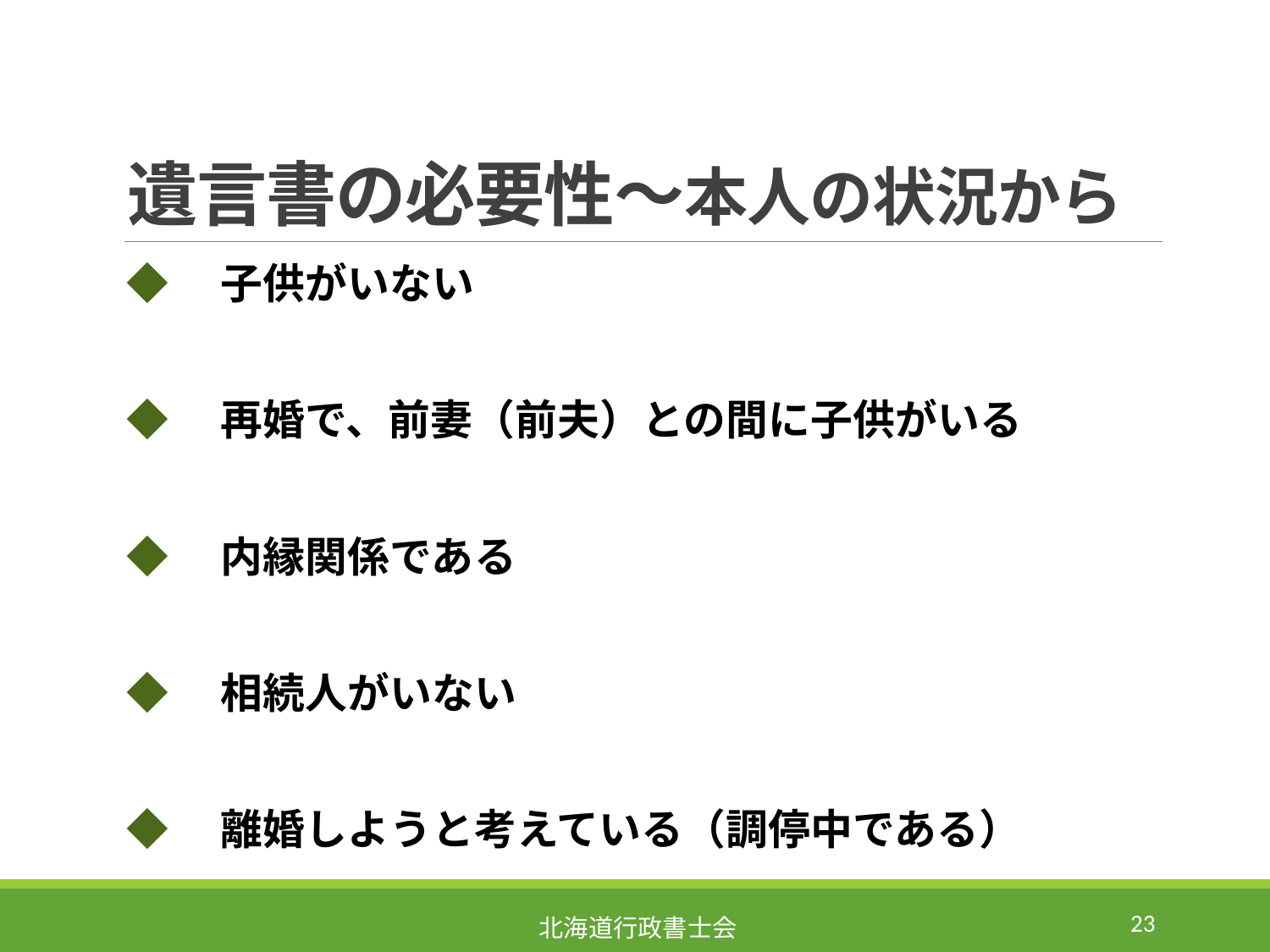

# 遺言書の必要性～本人の状況から
◆　子供がいない

◆　再婚で、前妻（前夫）との間に子供がいる

◆　内縁関係である

◆　相続人がいない

◆　離婚しようと考えている（調停中である）
23
北海道行政書士会